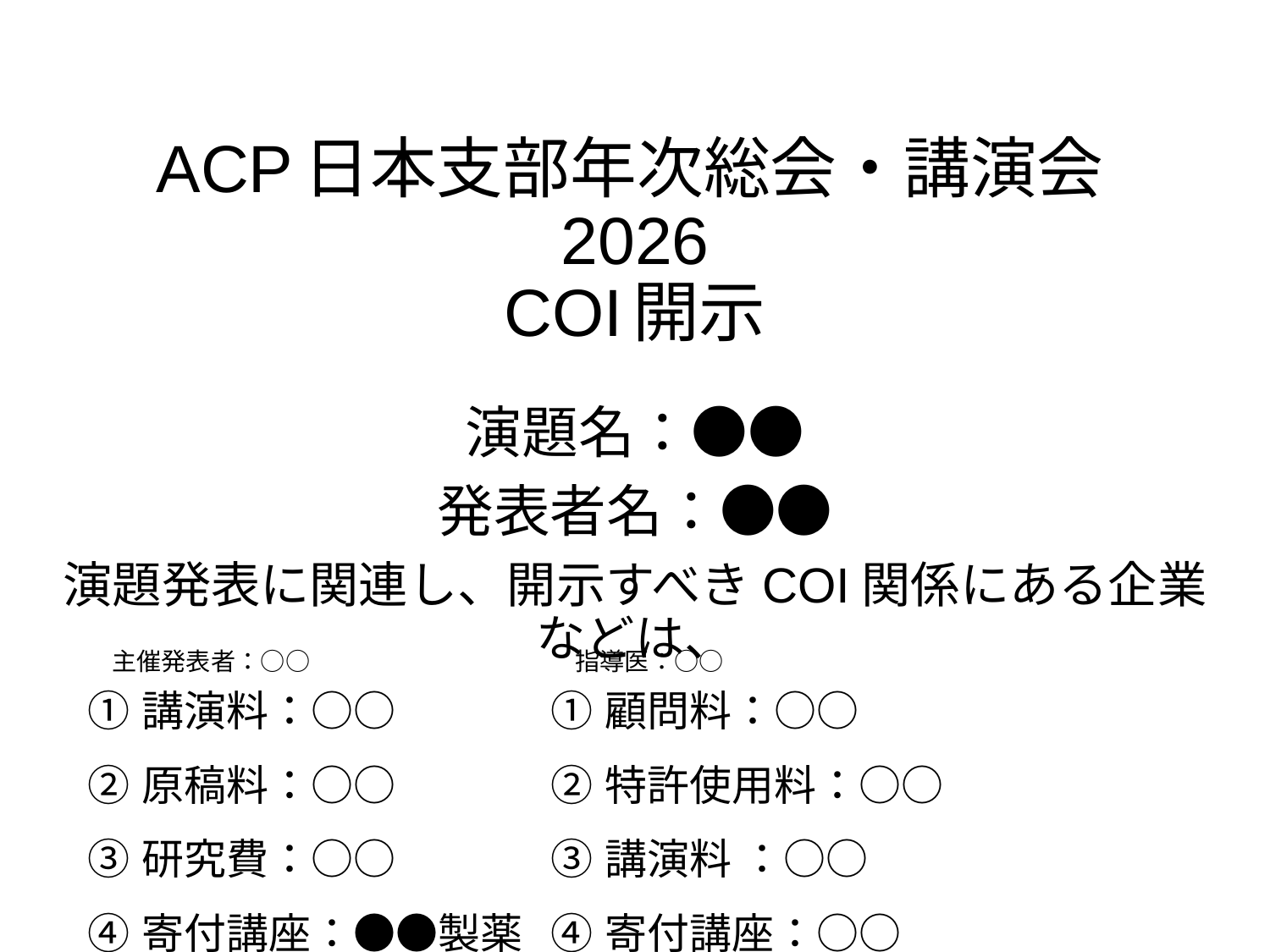

# ACP日本支部年次総会・講演会2026 COI開示
演題名：●●
発表者名：●●
演題発表に関連し、開示すべきCOI関係にある企業などは、

| 主催発表者：○○ ①講演料：○○ | 指導医：○○ ①顧問料：○○ |
| --- | --- |
| ②原稿料：○○ | ②特許使用料：○○ |
| ③研究費：○○ | ③講演料 ：○○ |
| ④寄付講座：●●製薬 | ④寄付講座：○○ |